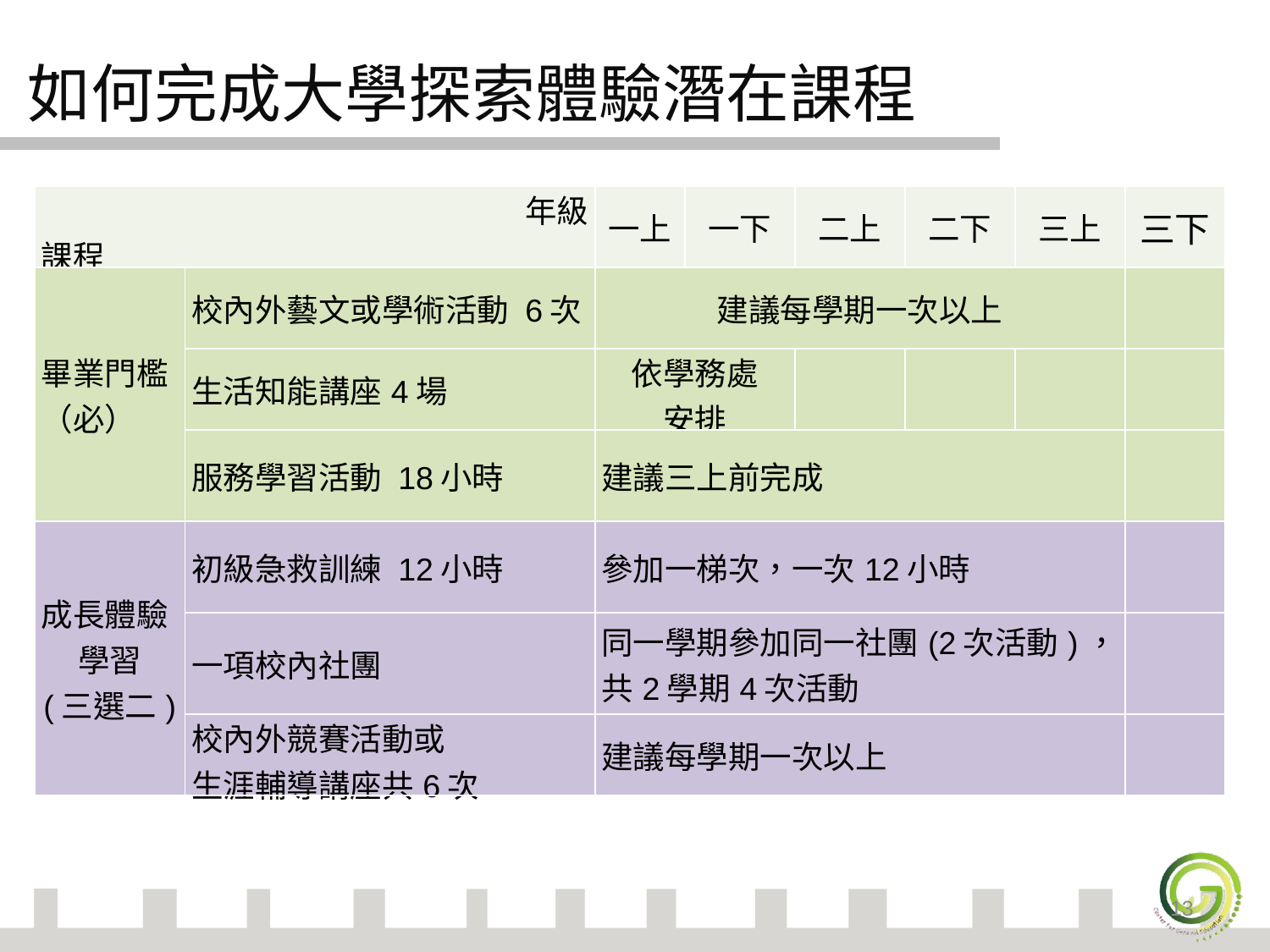

如何完成大學探索體驗潛在課程

| 年級 課程 |  | 一上 | 一下 | 二上 | 二下 | 三上 | 三下 |
| --- | --- | --- | --- | --- | --- | --- | --- |
| 畢業門檻（必） | 校內外藝文或學術活動 6次 | 建議每學期一次以上 |  |  |  |  |  |
|  | 生活知能講座4場 | 依學務處 安排 |  |  |  |  |  |
|  | 服務學習活動 18小時 | 建議三上前完成 |  |  |  |  |  |
| 成長體驗 學習 (三選二) | 初級急救訓練 12小時 | 參加一梯次，一次12小時 |  |  |  |  |  |
|  | 一項校內社團 | 同一學期參加同一社團(2次活動)， 共2學期4次活動 |  |  |  |  |  |
|  | 校內外競賽活動或 生涯輔導講座共6次 | 建議每學期一次以上 |  |  |  |  |  |
13